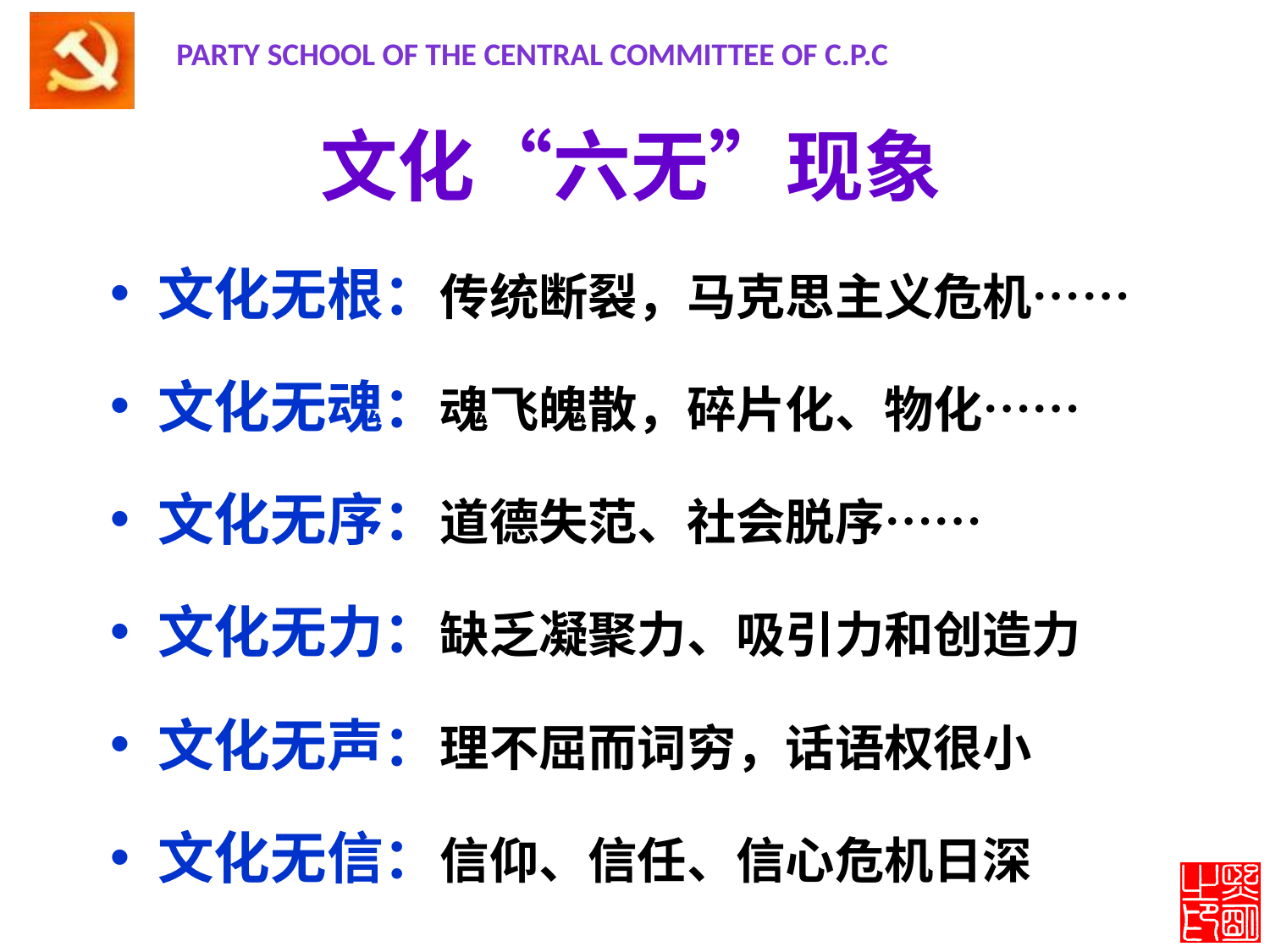

# 文化“六无”现象
文化无根：传统断裂，马克思主义危机……
文化无魂：魂飞魄散，碎片化、物化……
文化无序：道德失范、社会脱序……
文化无力：缺乏凝聚力、吸引力和创造力
文化无声：理不屈而词穷，话语权很小
文化无信：信仰、信任、信心危机日深